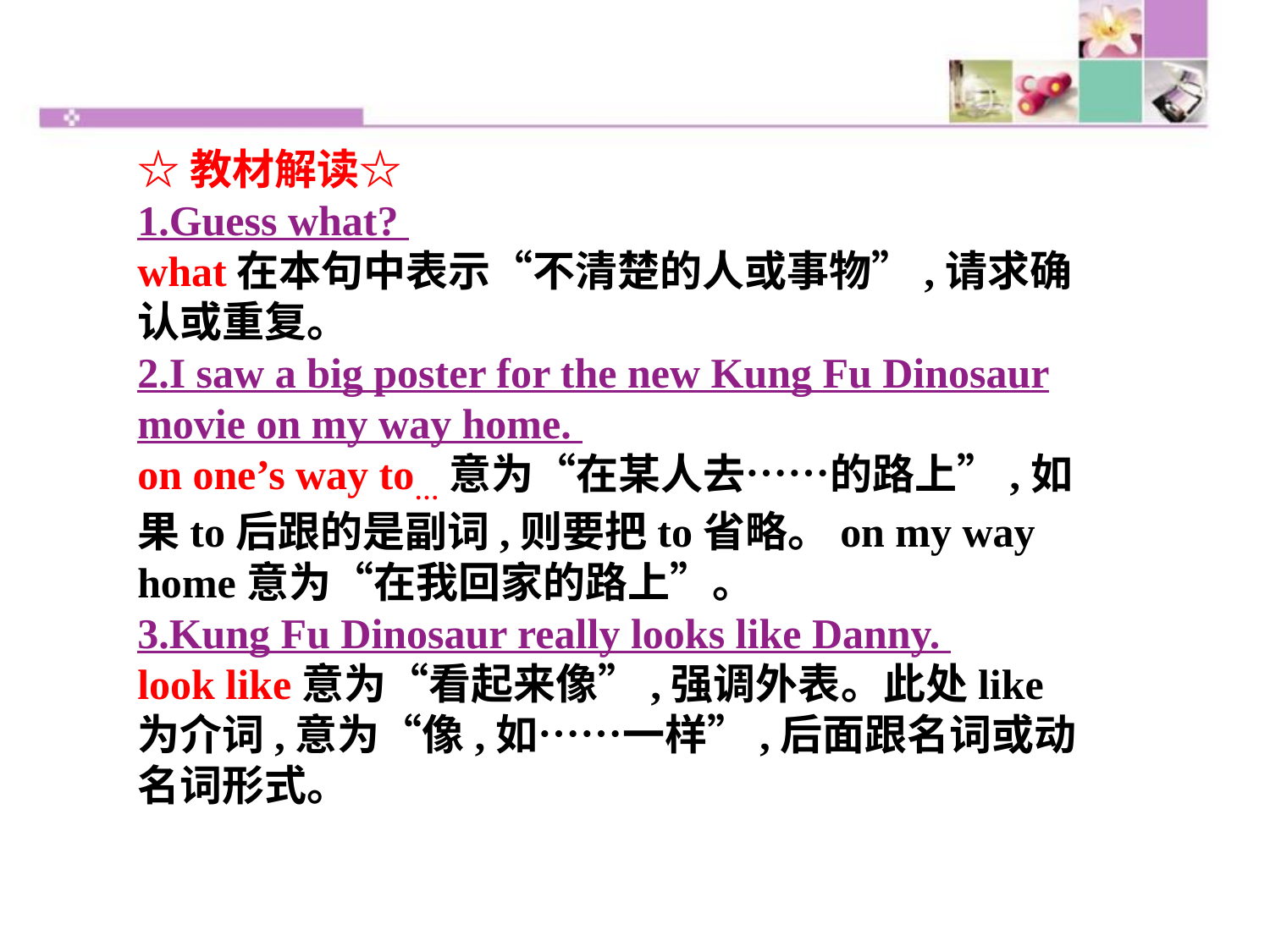

☆教材解读☆
1.Guess what?
what在本句中表示“不清楚的人或事物”,请求确认或重复。
2.I saw a big poster for the new Kung Fu Dinosaur movie on my way home.
on one’s way to…意为“在某人去……的路上”,如果to后跟的是副词,则要把to省略。on my way home意为“在我回家的路上”。
3.Kung Fu Dinosaur really looks like Danny.
look like意为“看起来像”,强调外表。此处like为介词,意为“像,如……一样”,后面跟名词或动名词形式。